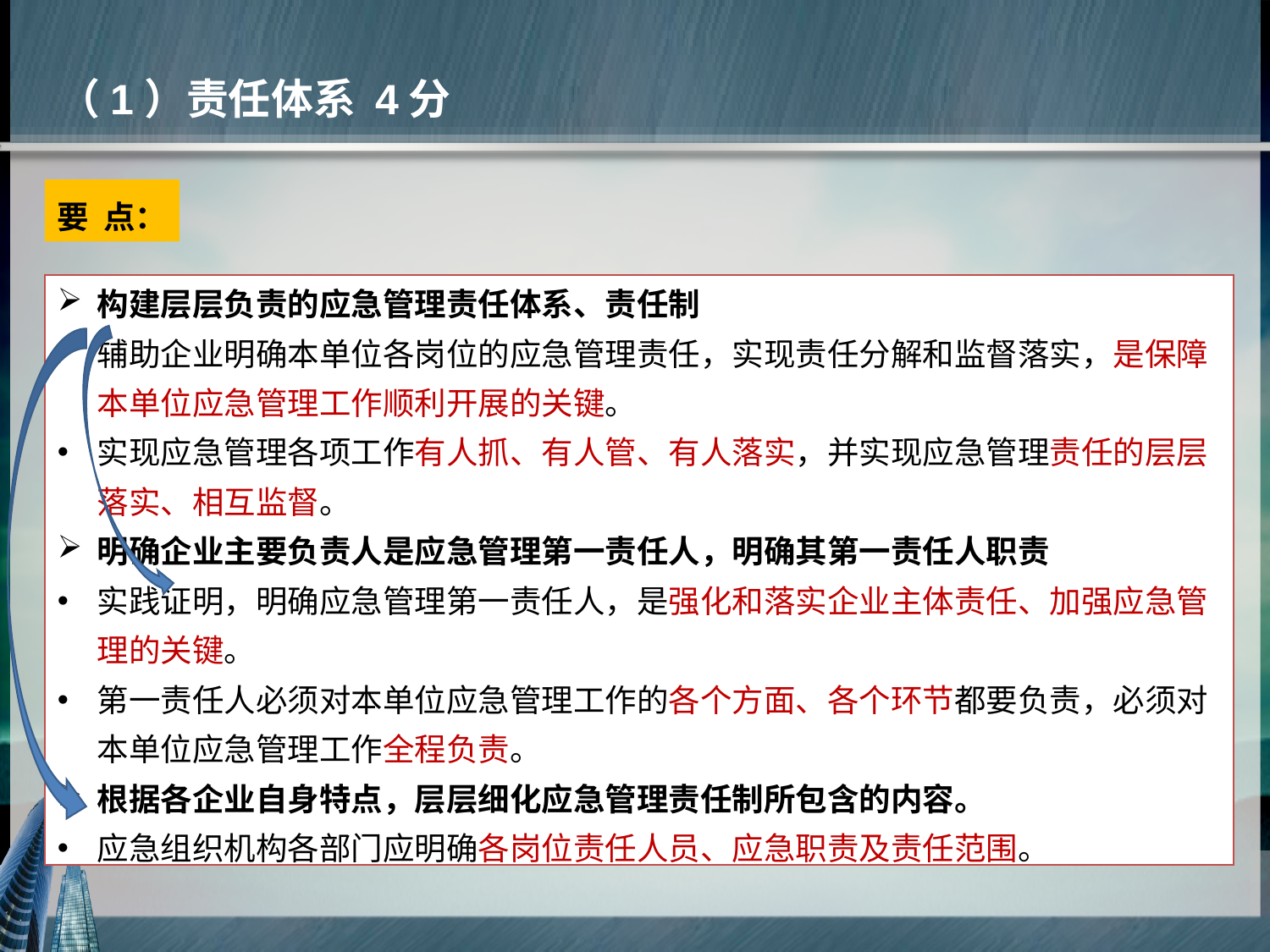

（1）责任体系 4分
要  点：
构建层层负责的应急管理责任体系、责任制
辅助企业明确本单位各岗位的应急管理责任，实现责任分解和监督落实，是保障本单位应急管理工作顺利开展的关键。
实现应急管理各项工作有人抓、有人管、有人落实，并实现应急管理责任的层层落实、相互监督。
明确企业主要负责人是应急管理第一责任人，明确其第一责任人职责
实践证明，明确应急管理第一责任人，是强化和落实企业主体责任、加强应急管理的关键。
第一责任人必须对本单位应急管理工作的各个方面、各个环节都要负责，必须对本单位应急管理工作全程负责。
根据各企业自身特点，层层细化应急管理责任制所包含的内容。
应急组织机构各部门应明确各岗位责任人员、应急职责及责任范围。